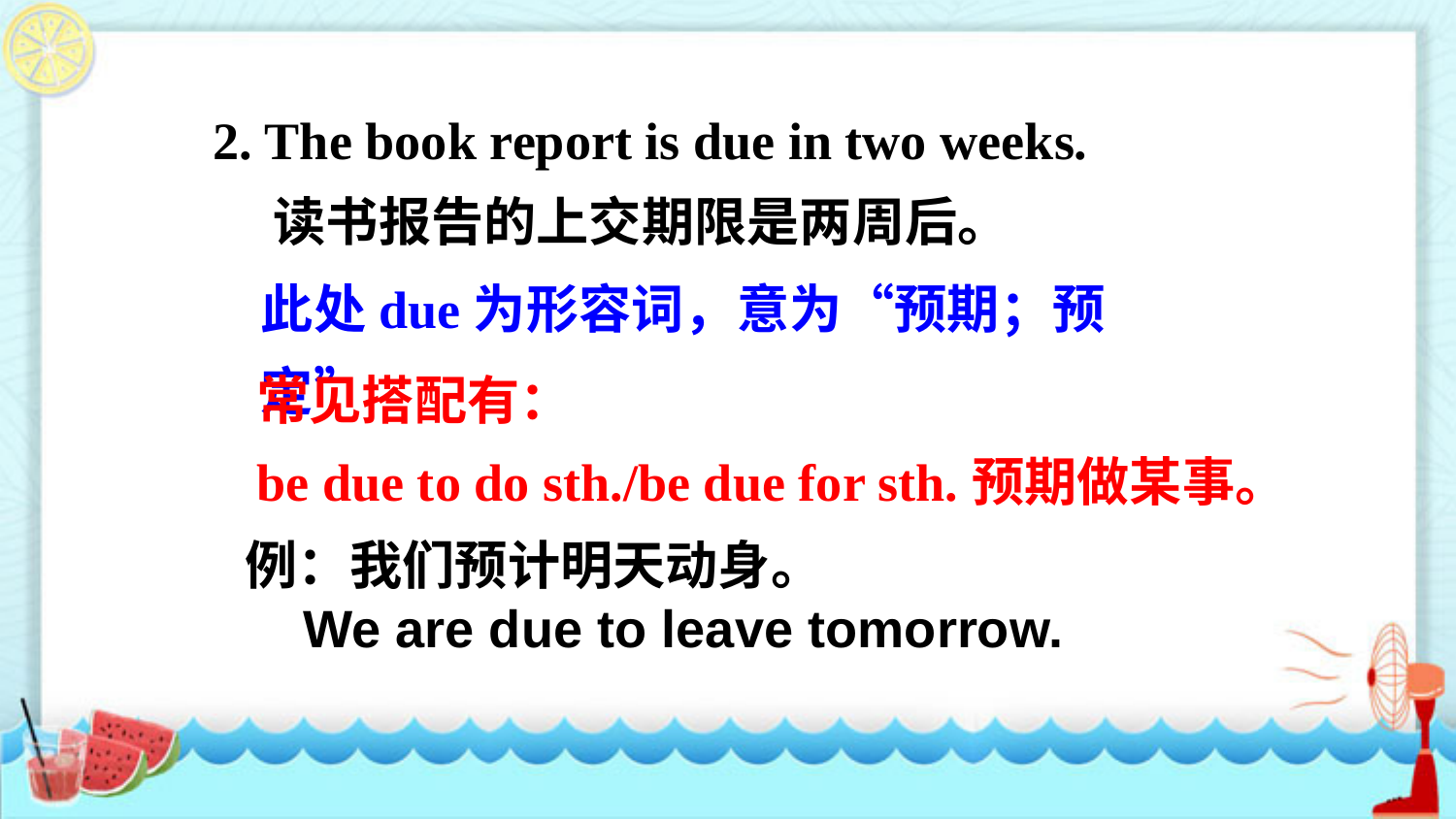

2. The book report is due in two weeks.
    读书报告的上交期限是两周后。
此处due为形容词，意为“预期；预定”
常见搭配有：
be due to do sth./be due for sth.预期做某事。
例：我们预计明天动身。
    We are due to leave tomorrow.